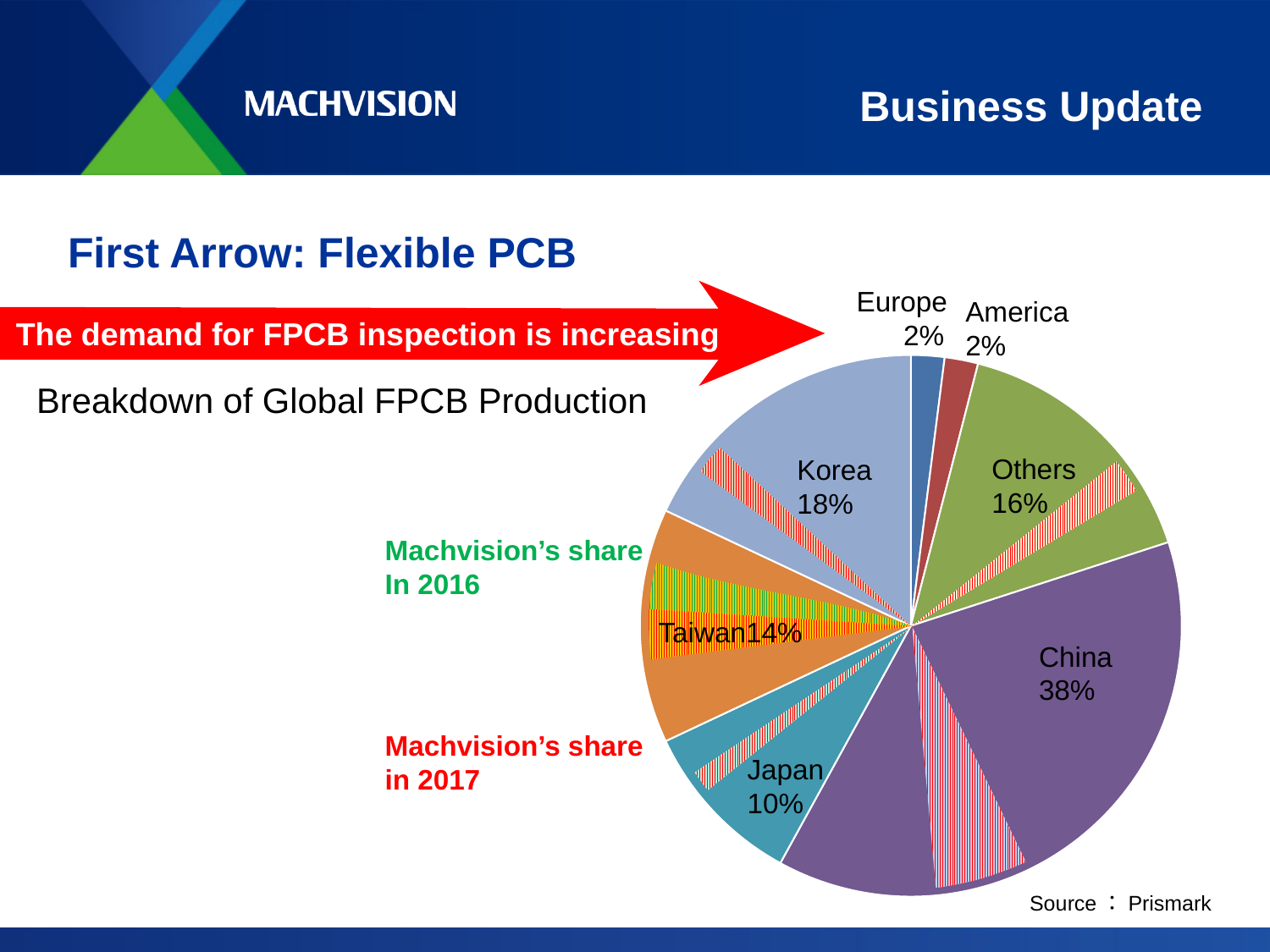

# Business Update
First Arrow: Flexible PCB
Europe
      2%

The demand for FPCB inspection is increasing
America
2%

### Chart

| Category | 銷售 |
|---|---|
| 第一季 | 2.0 |
| 第二季 | 2.0 |
| 第三季 | 16.0 |
| 第四季 | 38.0 |
Breakdown of Global FPCB Production
Others
16%
Korea
18%

Machvision’s share
In 2016

Taiwan14%

Taiwan14%

China
38%
Machvision’s share
in 2017
Japan
10%
Source：Prismark